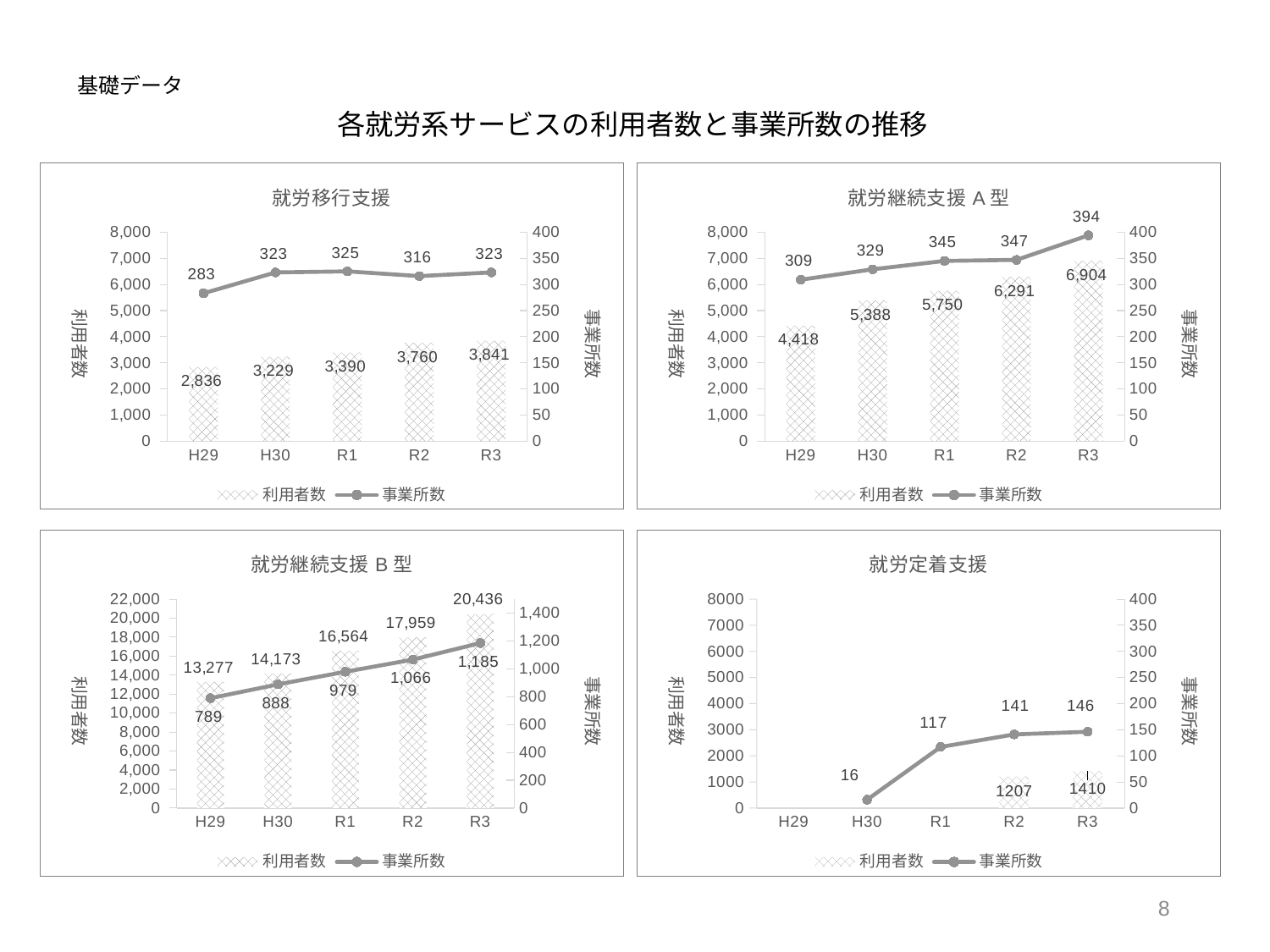

基礎データ
各就労系サービスの利用者数と事業所数の推移

### Chart: 就労移行支援

| Category | 利用者数 | 事業所数 |
|---|---|---|
| H29 | 2836.0 | 283.0 |
| H30 | 3229.0 | 323.0 |
| R1 | 3390.0 | 325.0 |
| R2 | 3760.0 | 316.0 |
| R3 | 3841.0 | 323.0 |

### Chart: 就労継続支援A型

| Category | 利用者数 | 事業所数 |
|---|---|---|
| H29 | 4418.0 | 309.0 |
| H30 | 5388.0 | 329.0 |
| R1 | 5750.0 | 345.0 |
| R2 | 6291.0 | 347.0 |
| R3 | 6904.0 | 394.0 |

### Chart: 就労継続支援B型

| Category | 利用者数 | 事業所数 |
|---|---|---|
| H29 | 13277.0 | 789.0 |
| H30 | 14173.0 | 888.0 |
| R1 | 16564.0 | 979.0 |
| R2 | 17959.0 | 1066.0 |
| R3 | 20436.0 | 1185.0 |

### Chart: 就労定着支援

| Category | 利用者数 | 事業所数 |
|---|---|---|
| H29 | None | None |
| H30 | None | 16.0 |
| R1 | None | 117.0 |
| R2 | 1207.0 | 141.0 |
| R3 | 1410.0 | 146.0 |
8